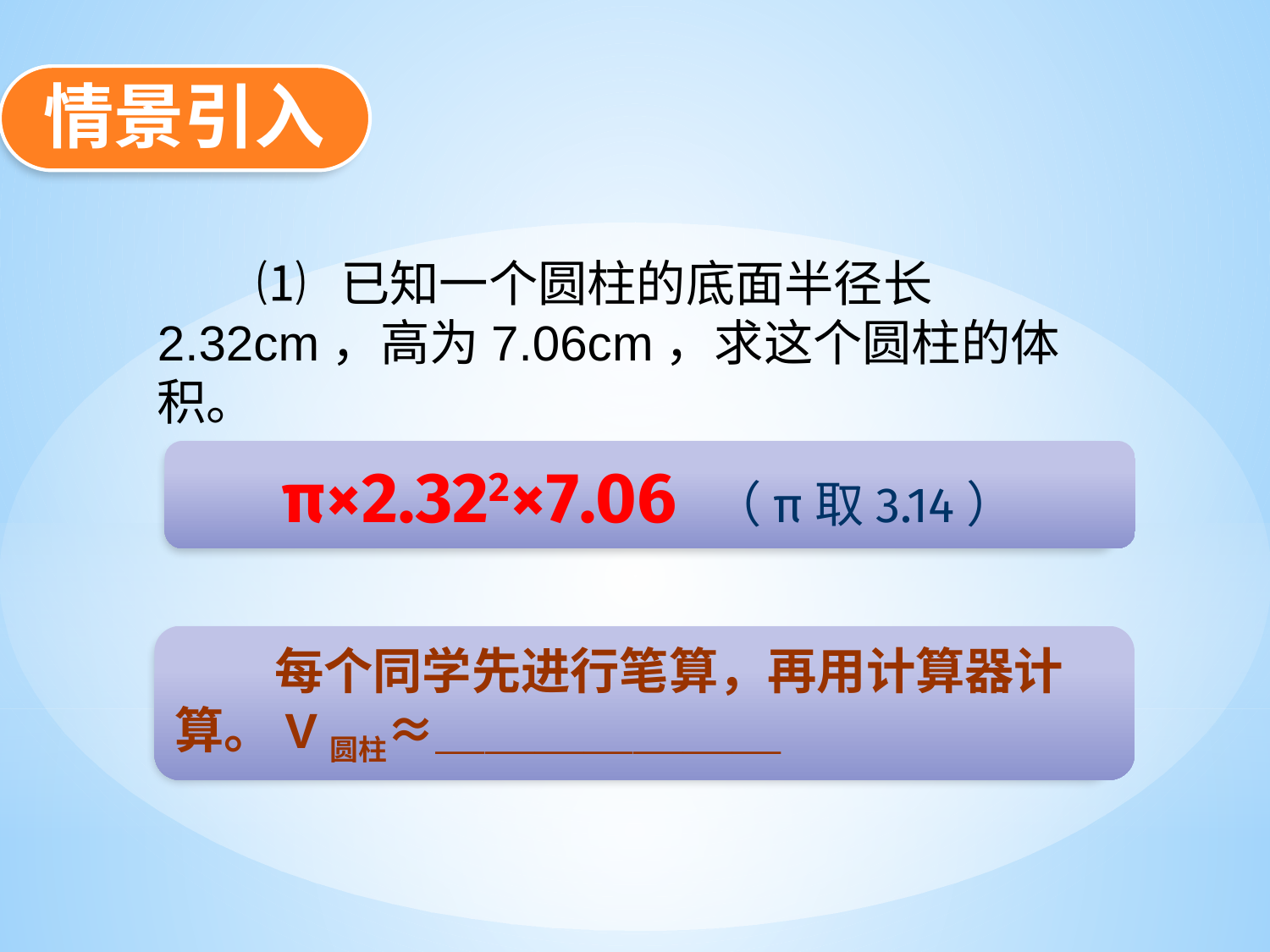

情景引入
⑴  已知一个圆柱的底面半径长2.32cm，高为7.06cm，求这个圆柱的体积。
π×2.322×7.06 （π取3.14）
每个同学先进行笔算，再用计算器计算。V圆柱≈＿＿＿＿＿＿＿